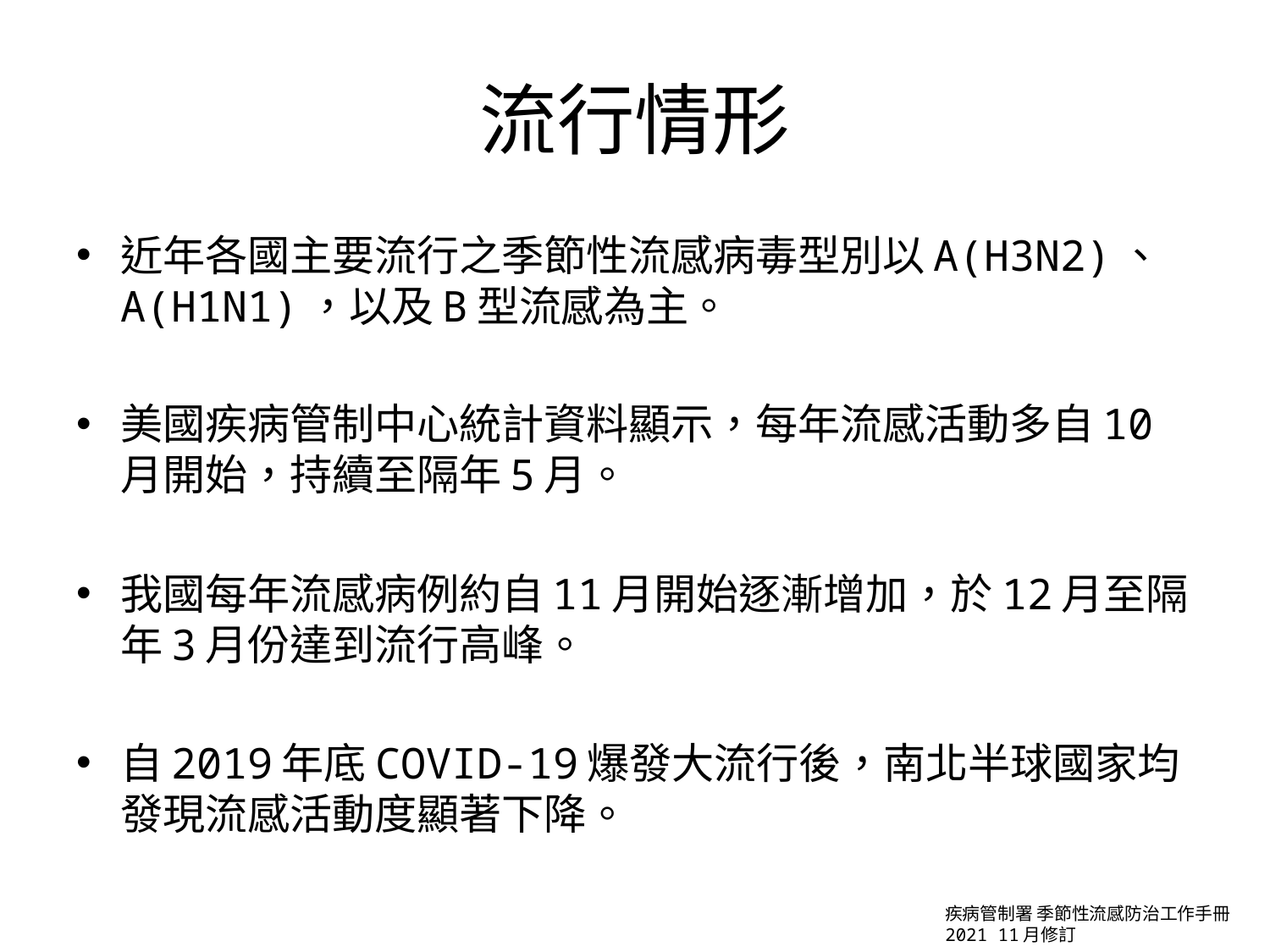

# 流行情形
近年各國主要流行之季節性流感病毒型別以A(H3N2)、A(H1N1)，以及B型流感為主。

美國疾病管制中心統計資料顯示，每年流感活動多自10月開始，持續至隔年5月。

我國每年流感病例約自11月開始逐漸增加，於12月至隔年3月份達到流行高峰。

自2019年底COVID-19爆發大流行後，南北半球國家均發現流感活動度顯著下降。

疾病管制署 季節性流感防治工作手冊 2021 11月修訂